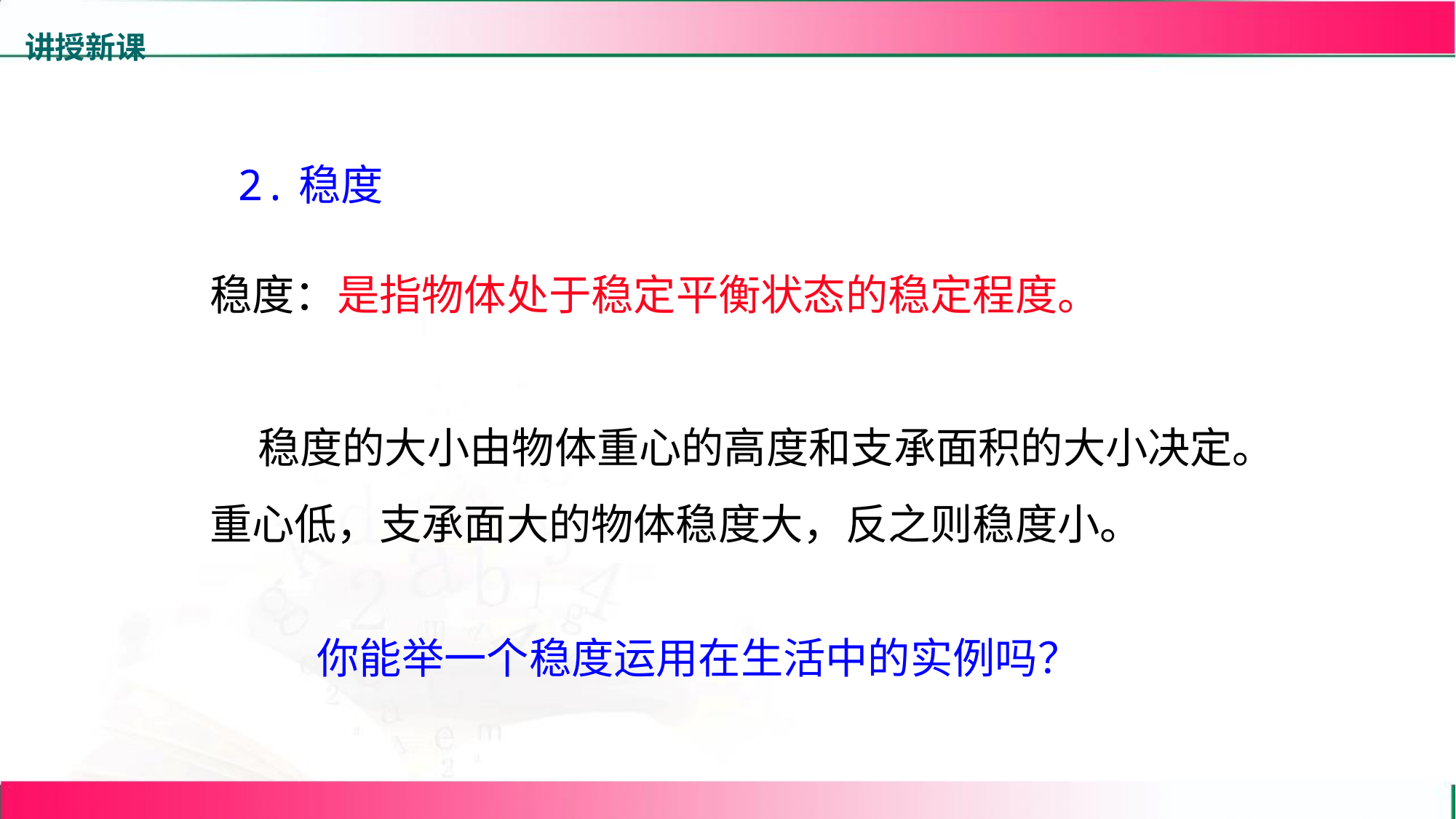

讲授新课
2.稳度
稳度：是指物体处于稳定平衡状态的稳定程度。

    稳度的大小由物体重心的高度和支承面积的大小决定。重心低，支承面大的物体稳度大，反之则稳度小。
你能举一个稳度运用在生活中的实例吗？